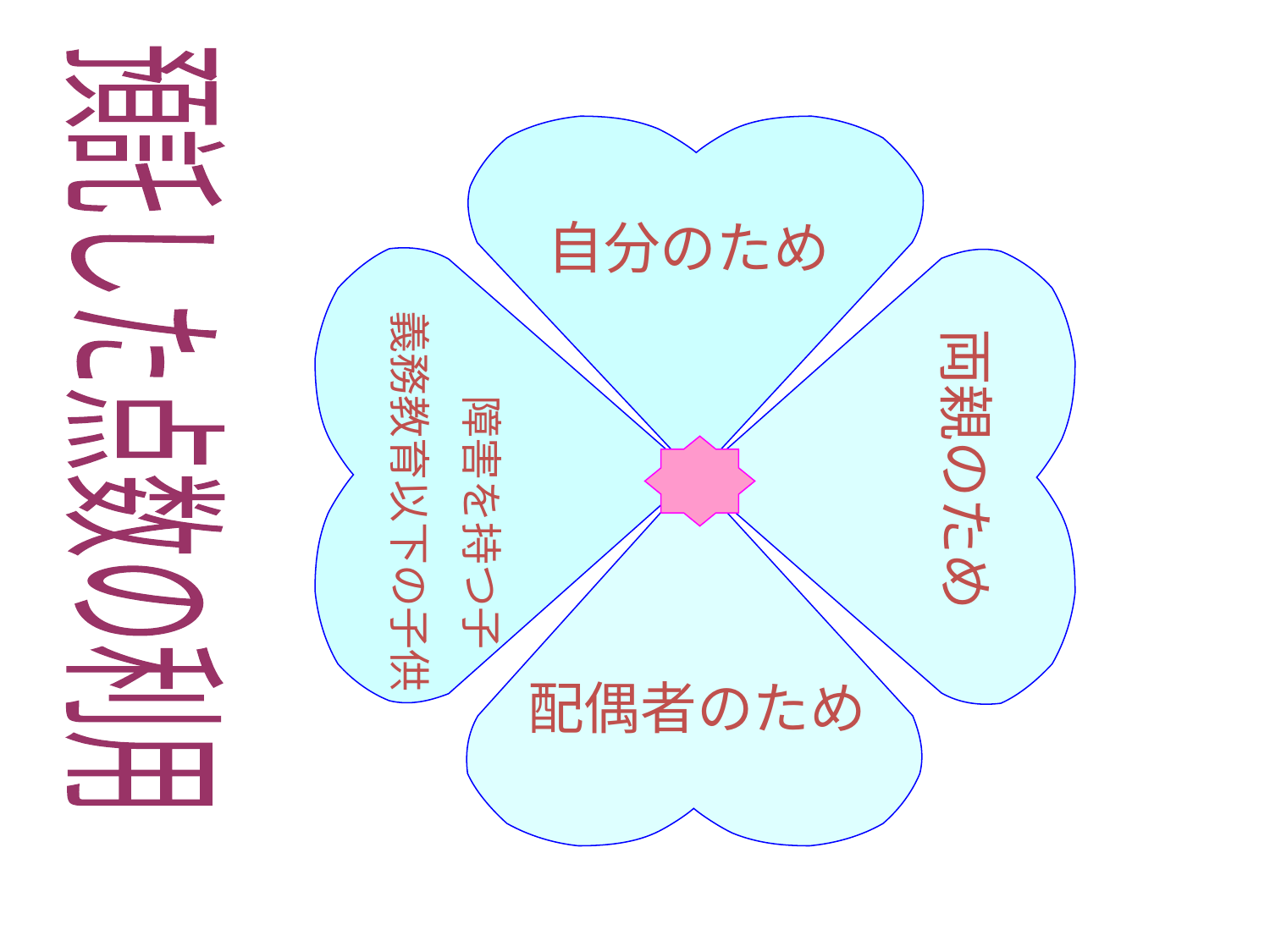

自分のため

　　障害を持つ子
義務教育以下の子供
両親のため
預託した点数の利用

配偶者のため